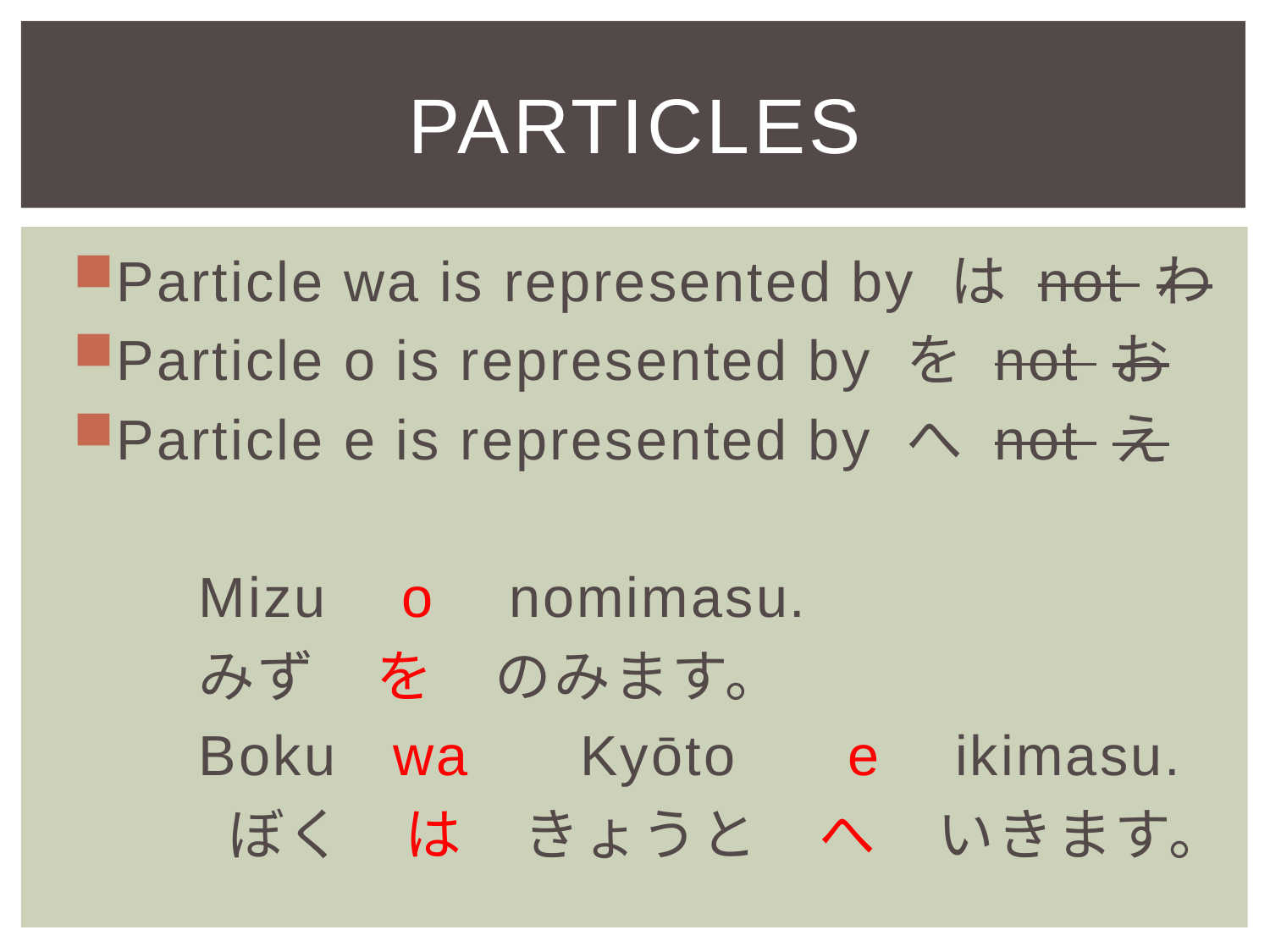

# PARTICLES
Particle wa is represented by は not わ
Particle o is represented by を not お
Particle e is represented by へ not え

	Mizu    o    nomimasu.
	みず　を　のみます。
	Boku   wa      Kyōto      e    ikimasu.
	 ぼく　は　きょうと　へ　いきます。